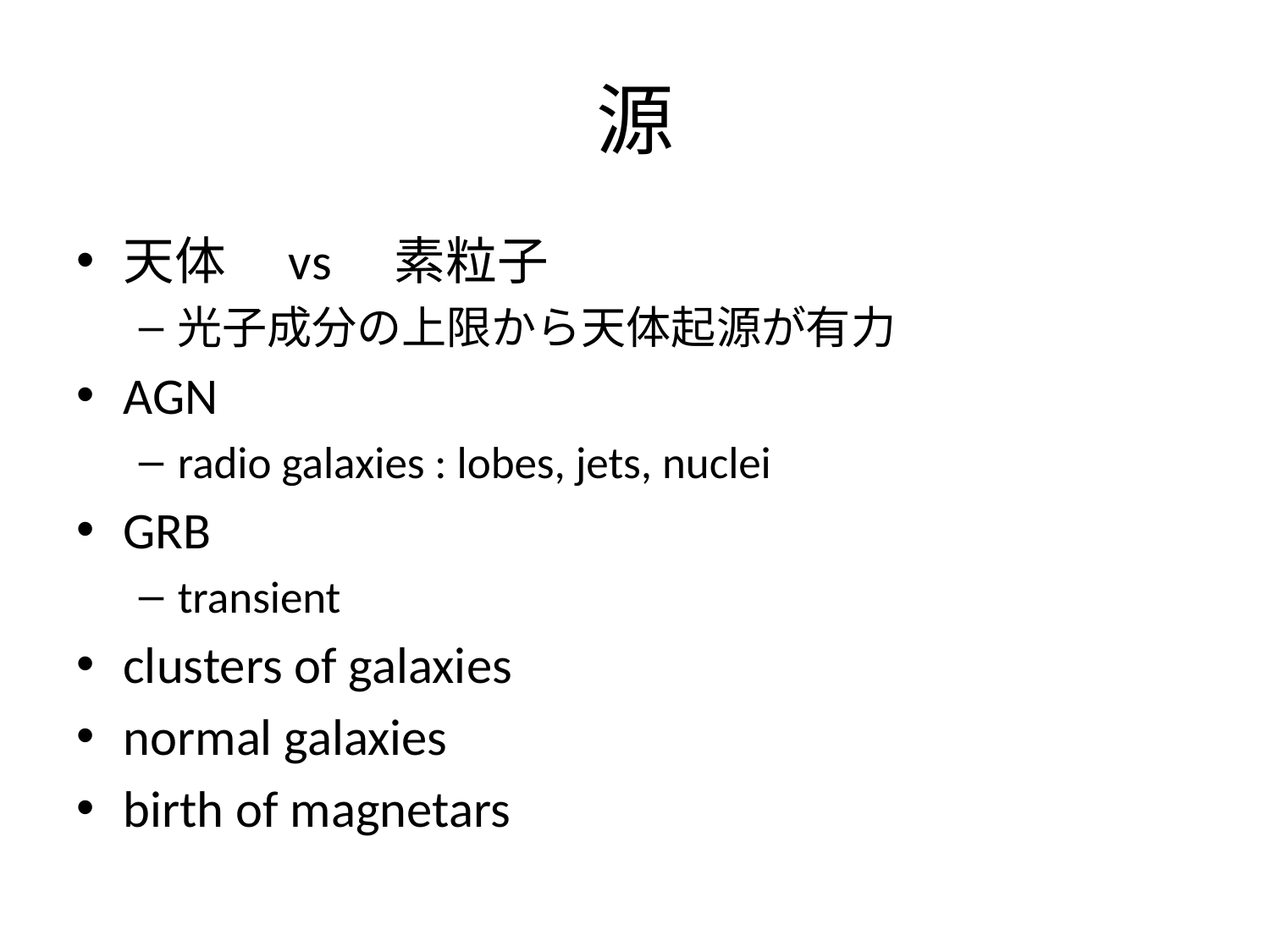

# 源
天体　vs　素粒子
光子成分の上限から天体起源が有力
AGN
radio galaxies : lobes, jets, nuclei
GRB
transient
clusters of galaxies
normal galaxies
birth of magnetars